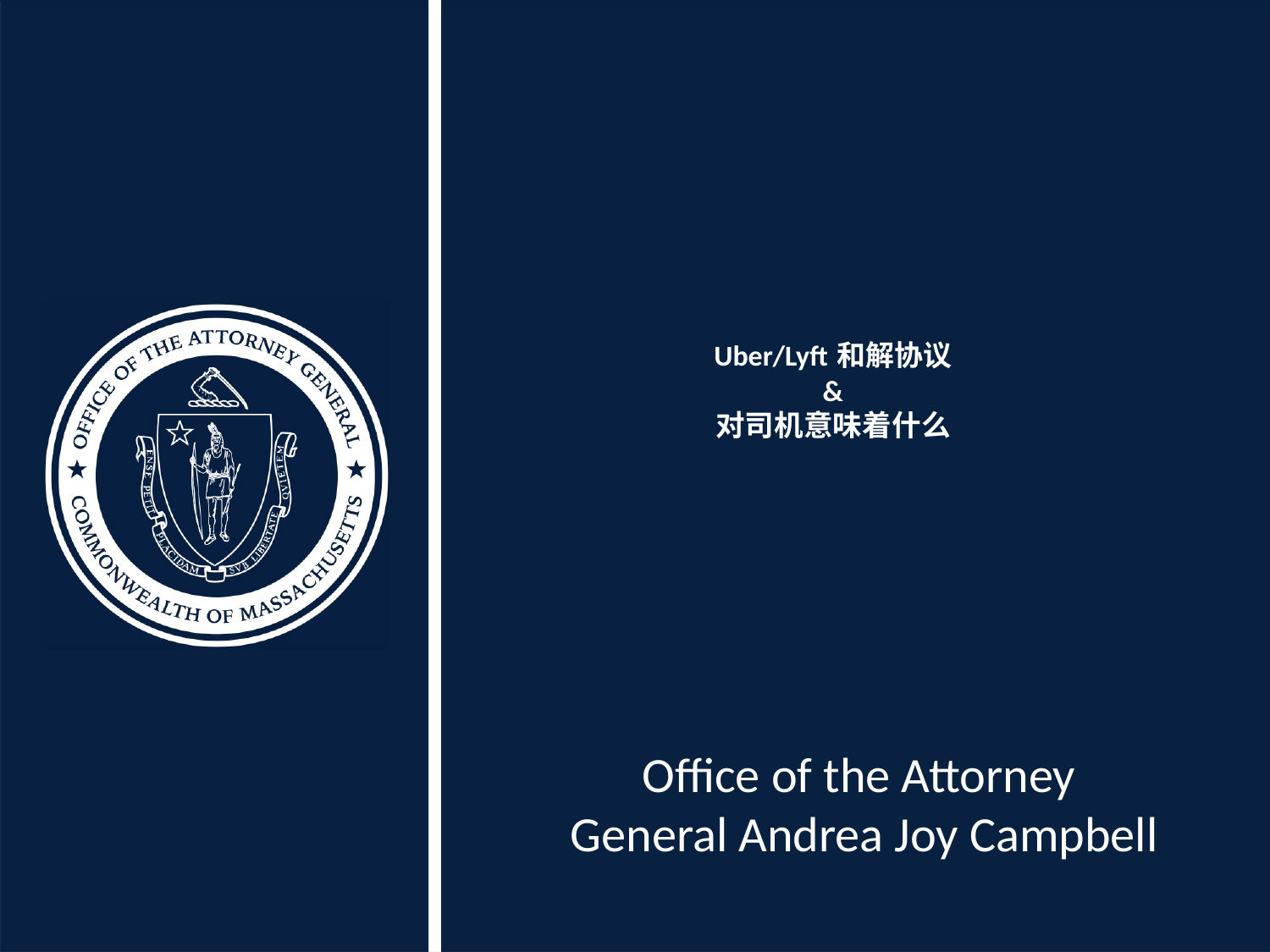

# Uber/Lyft 和解协议 & 对司机意味着什么
Office of the Attorney
General Andrea Joy Campbell